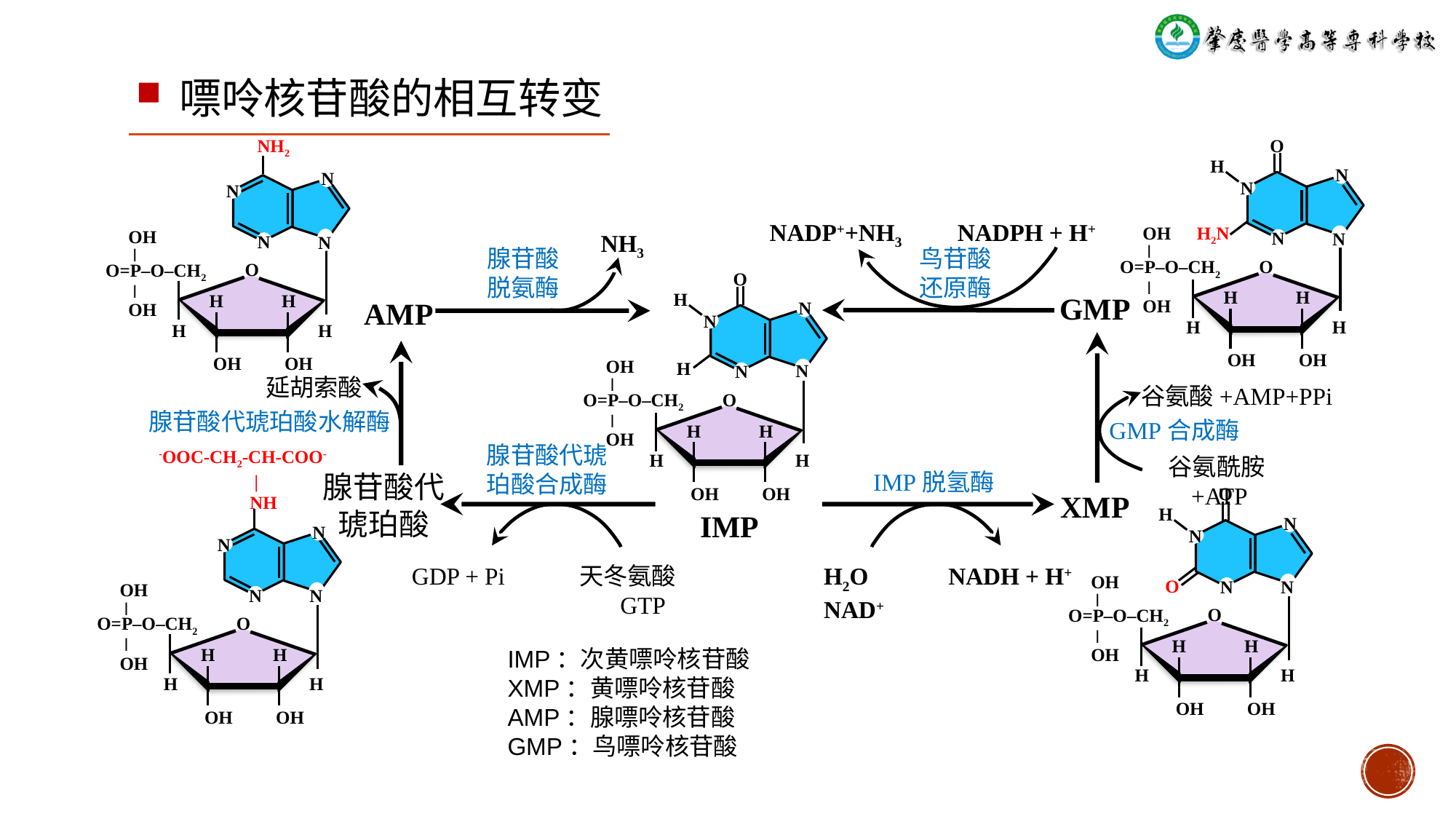

嘌呤核苷酸的相互转变
NH2

N

N

N

N

     OH
      ǀ
O=P‒O‒CH2
      ǀ
     OH
O

H
H
H
H
OH
OH
O
H

N

N

H2N
N

     OH
      ǀ
O=P‒O‒CH2
      ǀ
     OH
N

O

H
H
H
H
OH
OH

NADP++NH3
NADPH + H+
NH3
腺苷酸
脱氨酶
鸟苷酸
还原酶

O
H

N

N

N
H

     OH
      ǀ
O=P‒O‒CH2
      ǀ
     OH
N

O

H
H
H
H
OH
OH
GMP
AMP

延胡索酸
谷氨酸+AMP+PPi

腺苷酸代琥珀酸水解酶
GMP合成酶
腺苷酸代琥珀酸合成酶
-OOC-CH2-CH-COO-
                     |
                    NH

N

N

N

     OH
      ǀ
O=P‒O‒CH2
      ǀ
     OH
N

O

H
H
H
H
OH
OH
谷氨酰胺+ATP
IMP脱氢酶

腺苷酸代
琥珀酸
XMP
O
H

N

N

N

     OH
      ǀ
O=P‒O‒CH2
      ǀ
     OH
O
N

O

H
H
H
H
OH
OH
IMP

GDP + Pi
天冬氨酸
GTP
H2O
NAD+
NADH + H+
IMP：次黄嘌呤核苷酸
XMP：黄嘌呤核苷酸
AMP：腺嘌呤核苷酸
GMP：鸟嘌呤核苷酸